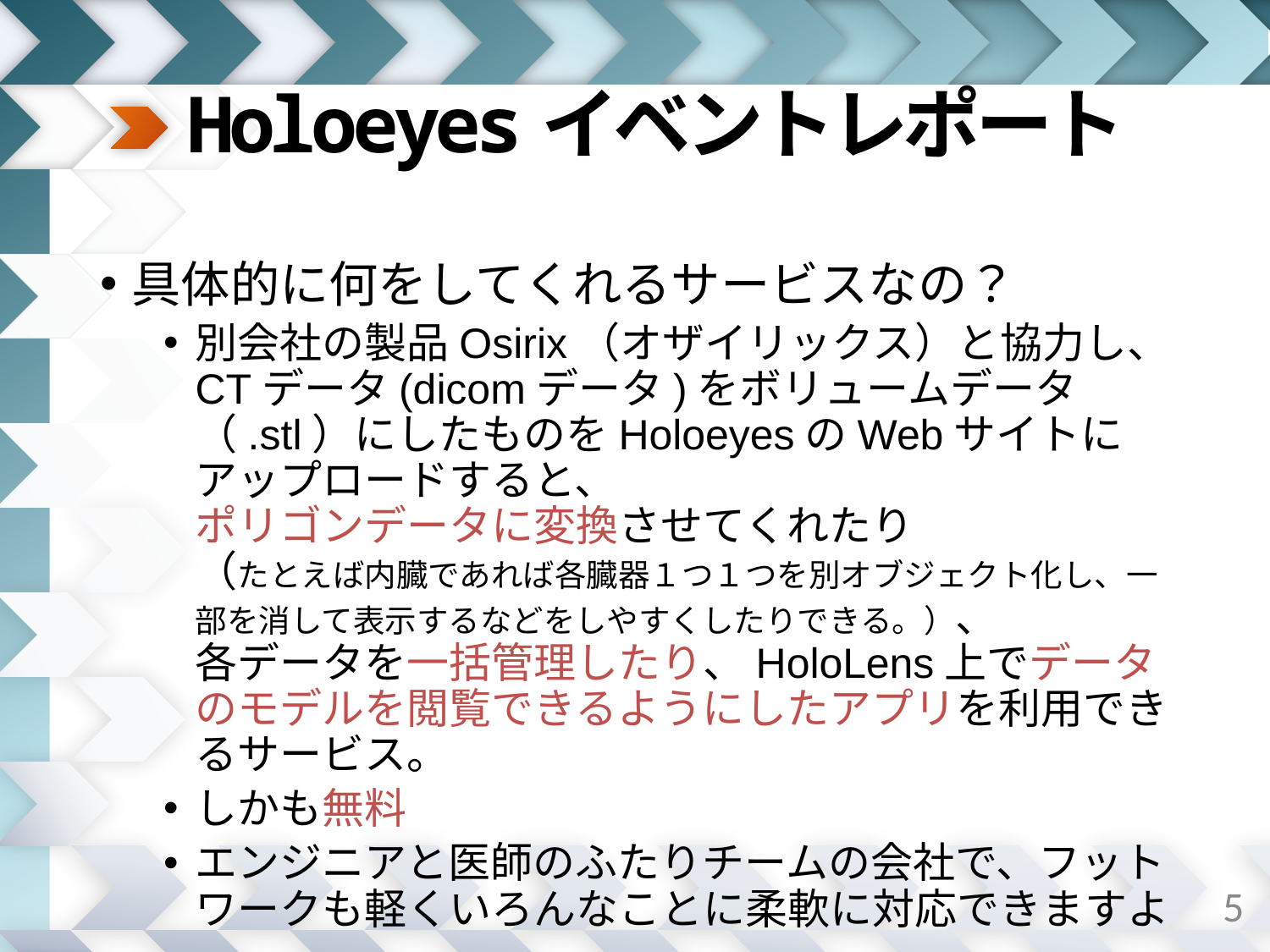

# Holoeyesイベントレポート
具体的に何をしてくれるサービスなの？
別会社の製品Osirix（オザイリックス）と協力し、CTデータ(dicomデータ)をボリュームデータ（.stl）にしたものをHoloeyesのWebサイトにアップロードすると、
ポリゴンデータに変換させてくれたり
（たとえば内臓であれば各臓器１つ１つを別オブジェクト化し、一部を消して表示するなどをしやすくしたりできる。）、
各データを一括管理したり、HoloLens上でデータのモデルを閲覧できるようにしたアプリを利用できるサービス。
しかも無料
エンジニアと医師のふたりチームの会社で、フットワークも軽くいろんなことに柔軟に対応できますよ

5